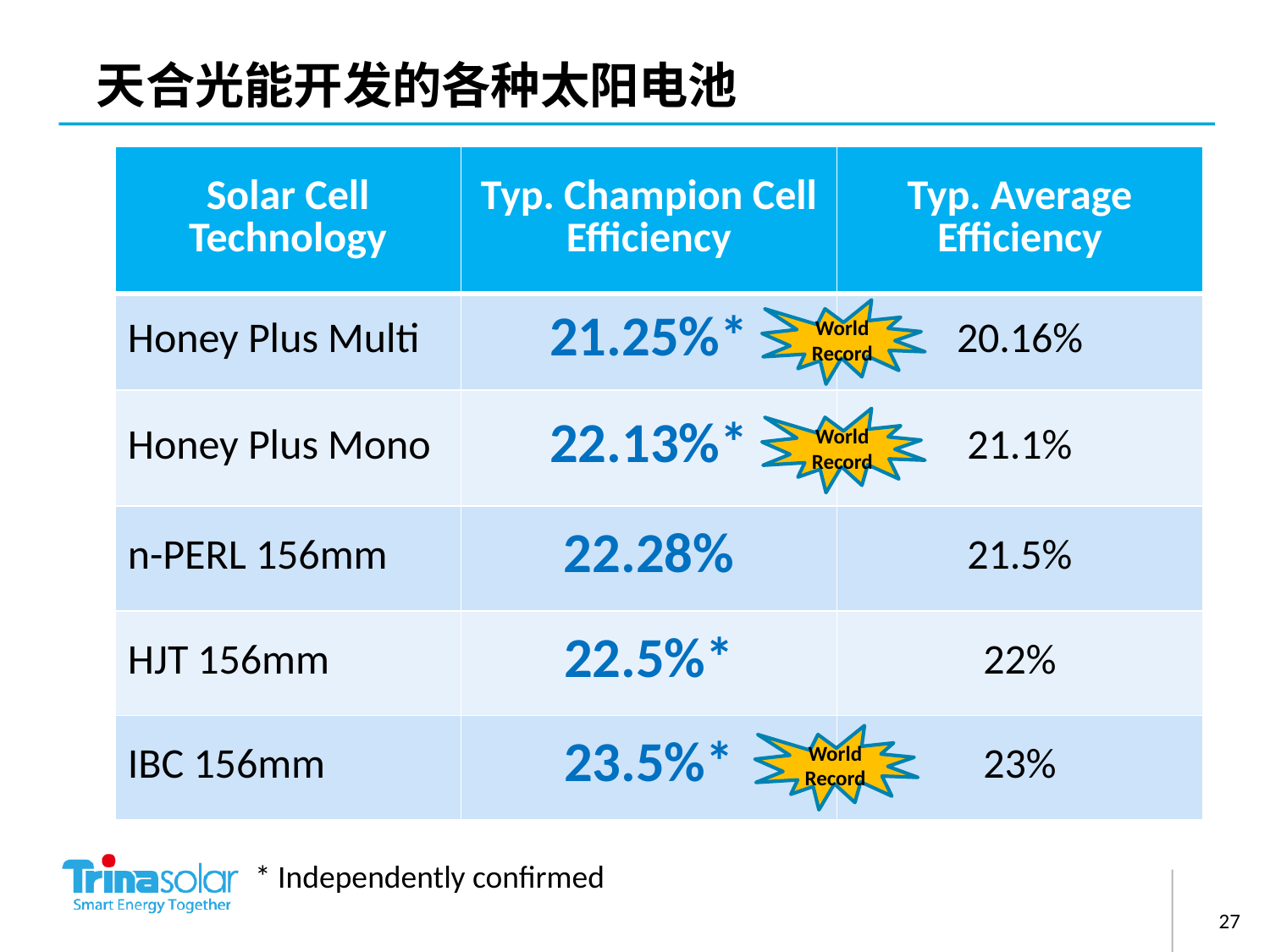

天合光能开发的各种太阳电池
| Solar Cell Technology | Typ. Champion Cell Efficiency | Typ. Average Efficiency |
| --- | --- | --- |
| Honey Plus Multi | 21.25%\* | 20.16% |
| Honey Plus Mono | 22.13%\* | 21.1% |
| n-PERL 156mm | 22.28% | 21.5% |
| HJT 156mm | 22.5%\* | 22% |
| IBC 156mm | 23.5%\* | 23% |
World Record
World Record
World Record
* Independently confirmed
27